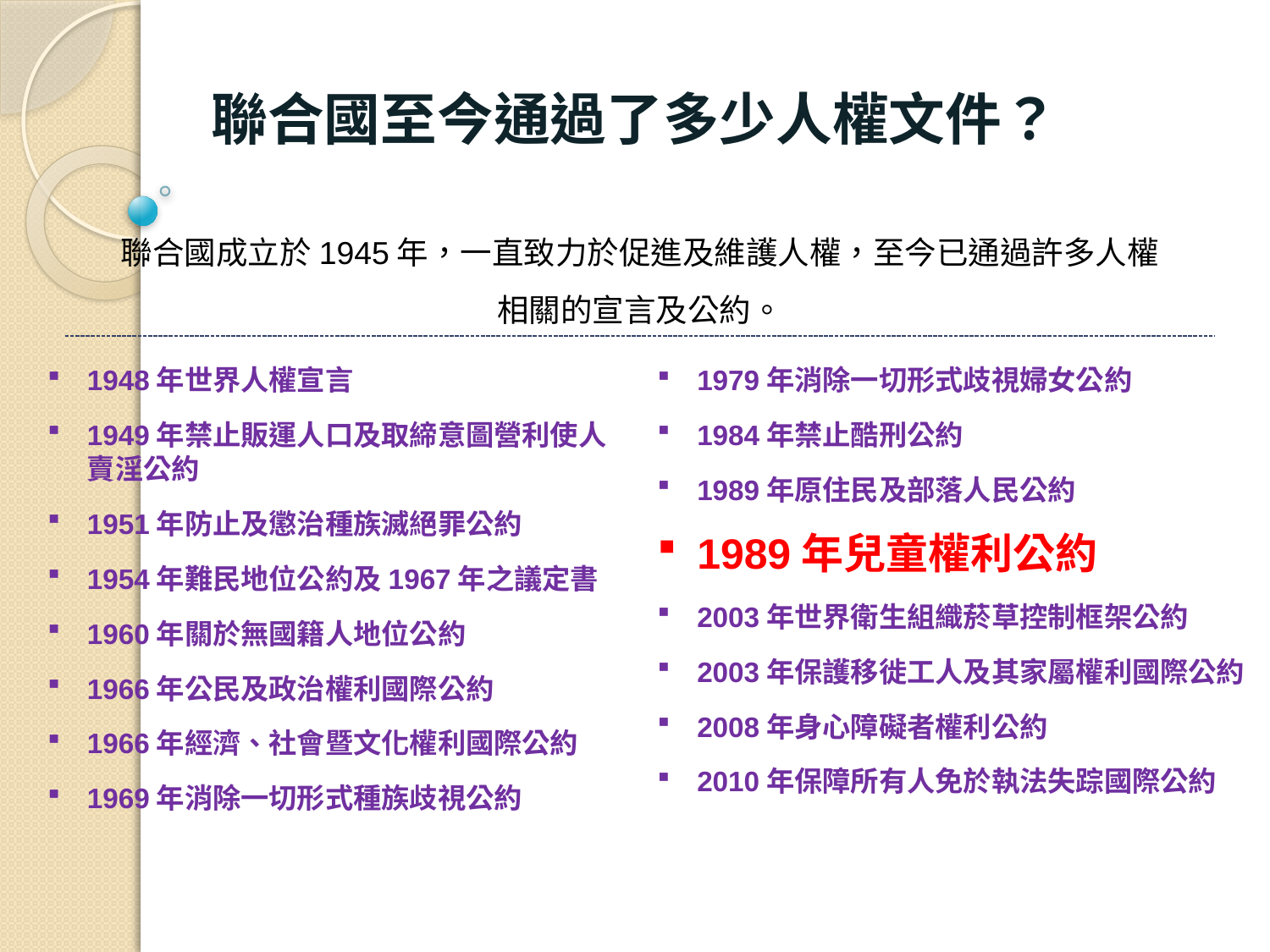

聯合國至今通過了多少人權文件？
聯合國成立於1945年，一直致力於促進及維護人權，至今已通過許多人權相關的宣言及公約。
1948年世界人權宣言
1949年禁止販運人口及取締意圖營利使人賣淫公約
1951年防止及懲治種族滅絕罪公約
1954年難民地位公約及1967年之議定書
1960年關於無國籍人地位公約
1966年公民及政治權利國際公約
1966年經濟、社會暨文化權利國際公約
1969年消除一切形式種族歧視公約
1979年消除一切形式歧視婦女公約
1984年禁止酷刑公約
1989年原住民及部落人民公約
1989年兒童權利公約
2003年世界衛生組織菸草控制框架公約
2003年保護移徙工人及其家屬權利國際公約
2008年身心障礙者權利公約
2010年保障所有人免於執法失踪國際公約